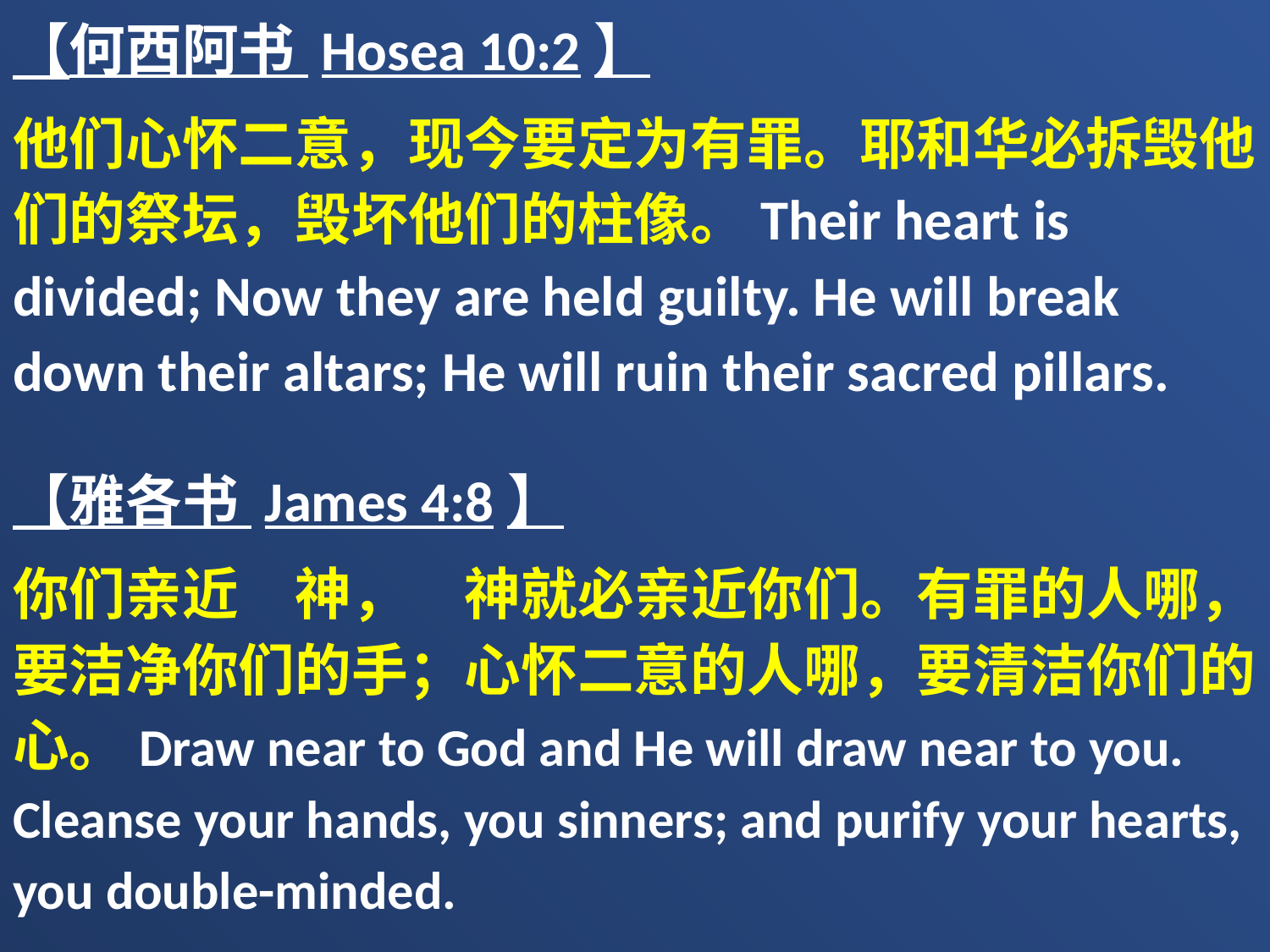

【何西阿书 Hosea 10:2】
他们心怀二意，现今要定为有罪。耶和华必拆毁他们的祭坛，毁坏他们的柱像。Their heart is divided; Now they are held guilty. He will break down their altars; He will ruin their sacred pillars.

【雅各书 James 4:8】
你们亲近　神，　神就必亲近你们。有罪的人哪，要洁净你们的手；心怀二意的人哪，要清洁你们的心。Draw near to God and He will draw near to you. Cleanse your hands, you sinners; and purify your hearts, you double-minded.